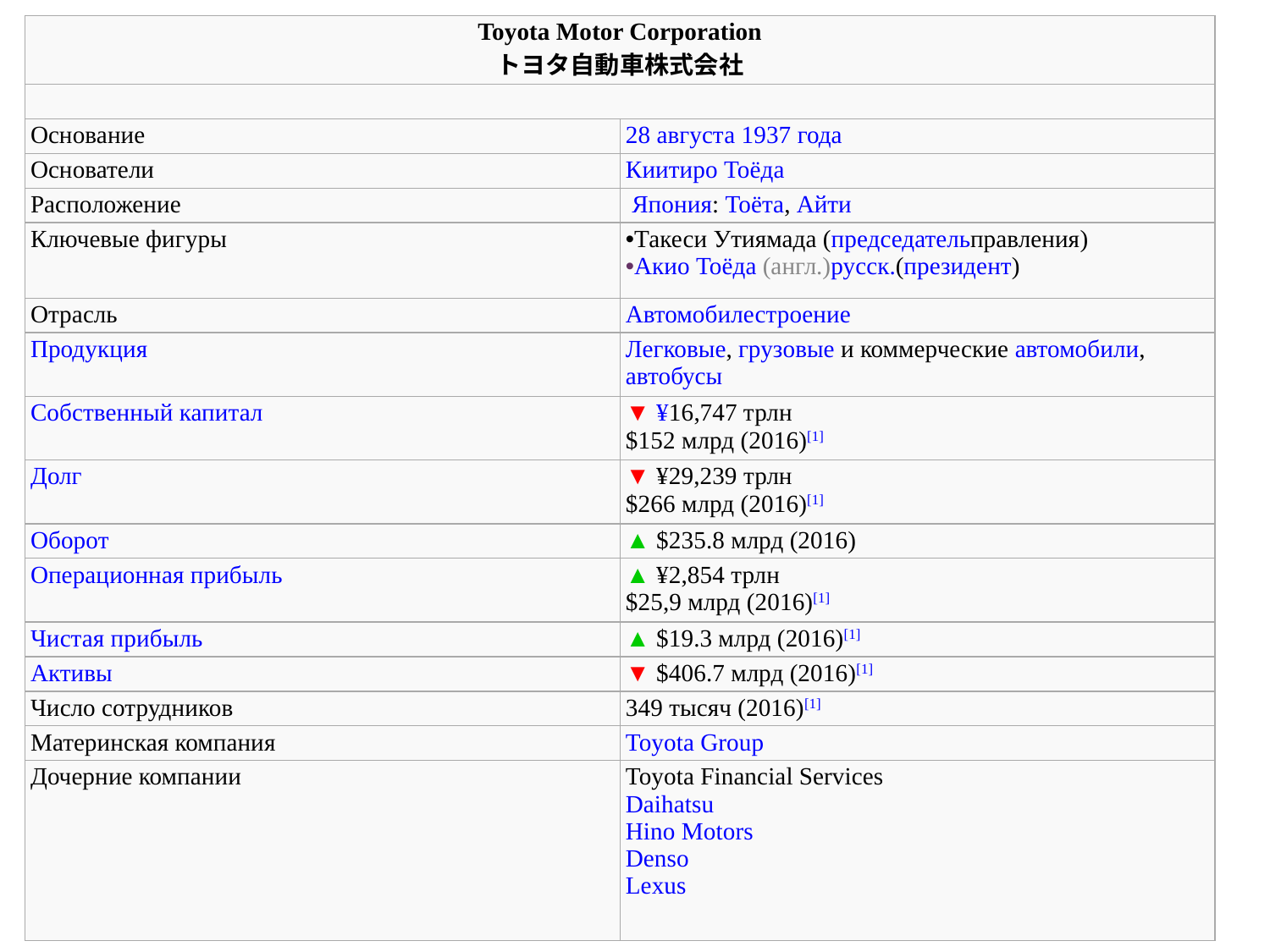

| Toyota Motor Corporation トヨタ自動車株式会社 |  |
| --- | --- |
|  |  |
| Основание | 28 августа 1937 года |
| Основатели | Киитиро Тоёда |
| Расположение | Япония: Тоёта, Айти |
| Ключевые фигуры | Такеси Утиямада (председательправления) Акио Тоёда (англ.)русск.(президент) |
| Отрасль | Автомобилестроение |
| Продукция | Легковые, грузовые и коммерческие автомобили,автобусы |
| Собственный капитал | ▼ ¥16,747 трлн $152 млрд (2016)[1] |
| Долг | ▼ ¥29,239 трлн $266 млрд (2016)[1] |
| Оборот | ▲ $235.8 млрд (2016) |
| Операционная прибыль | ▲ ¥2,854 трлн $25,9 млрд (2016)[1] |
| Чистая прибыль | ▲ $19.3 млрд (2016)[1] |
| Активы | ▼ $406.7 млрд (2016)[1] |
| Число сотрудников | 349 тысяч (2016)[1] |
| Материнская компания | Toyota Group |
| Дочерние компании | Toyota Financial Services Daihatsu Hino Motors Denso Lexus |